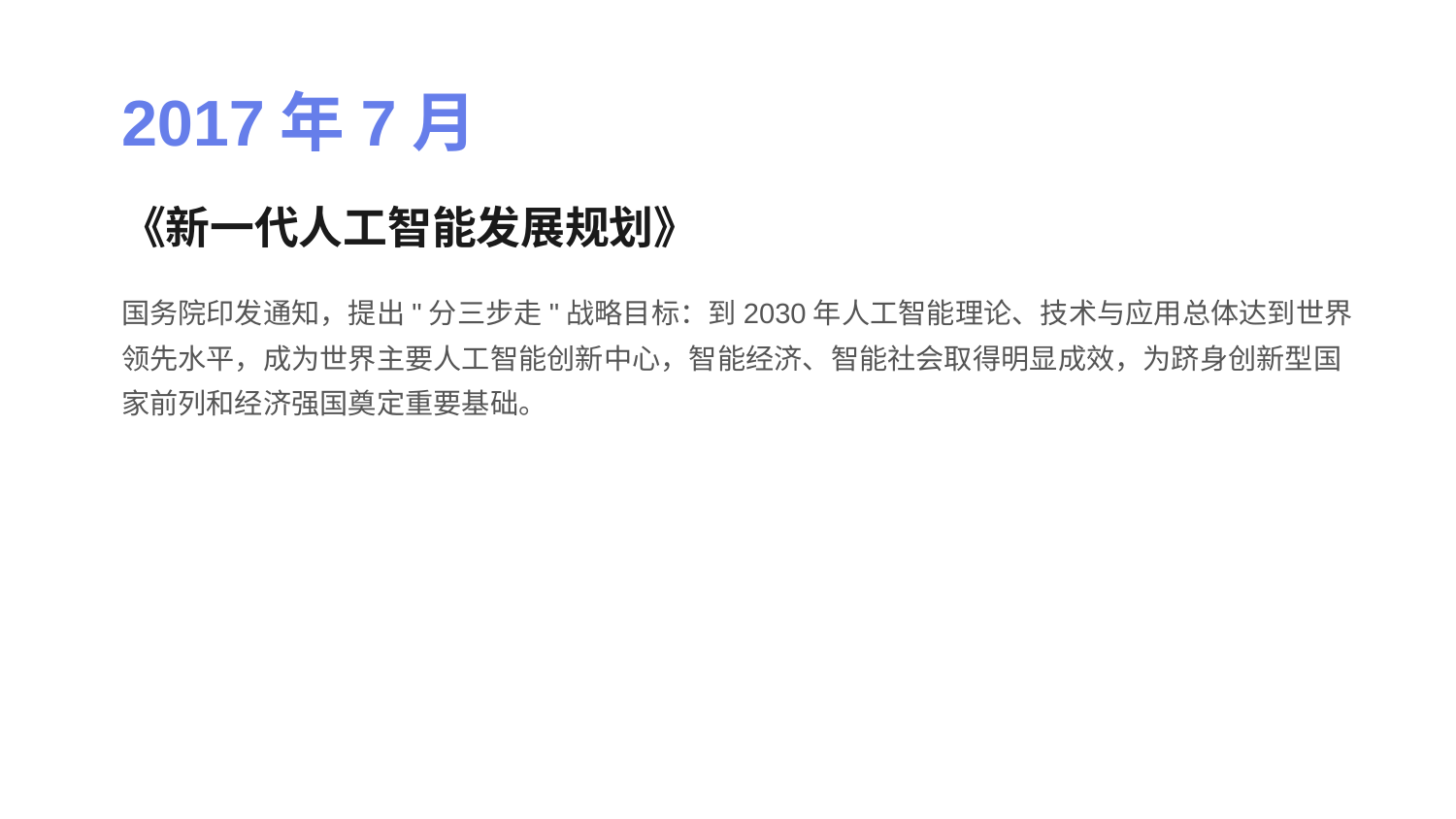

2017年7月
《新一代人工智能发展规划》
国务院印发通知，提出"分三步走"战略目标：到2030年人工智能理论、技术与应用总体达到世界领先水平，成为世界主要人工智能创新中心，智能经济、智能社会取得明显成效，为跻身创新型国家前列和经济强国奠定重要基础。